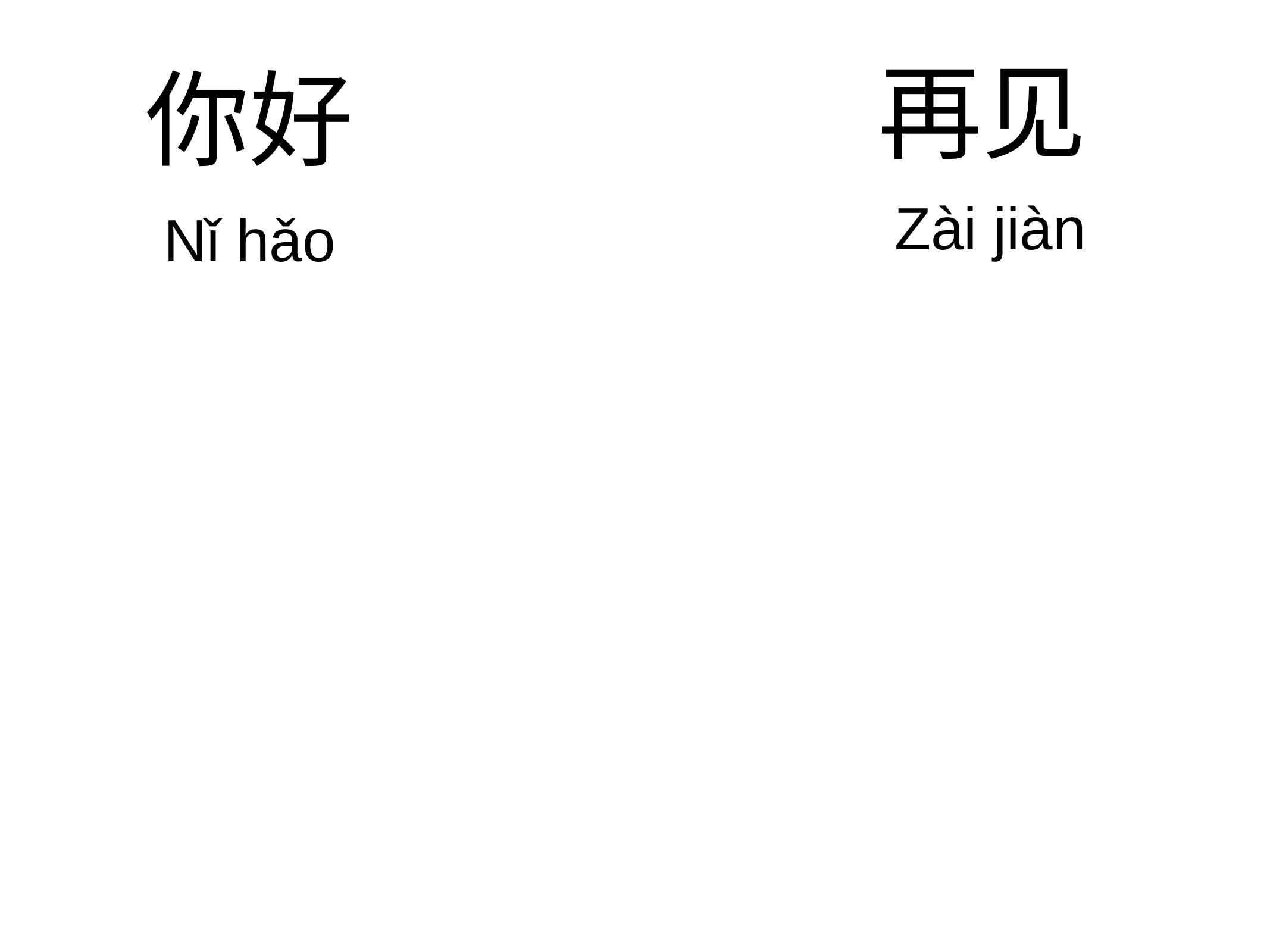

再见
# 你好
Nǐ hǎo
Zài jiàn